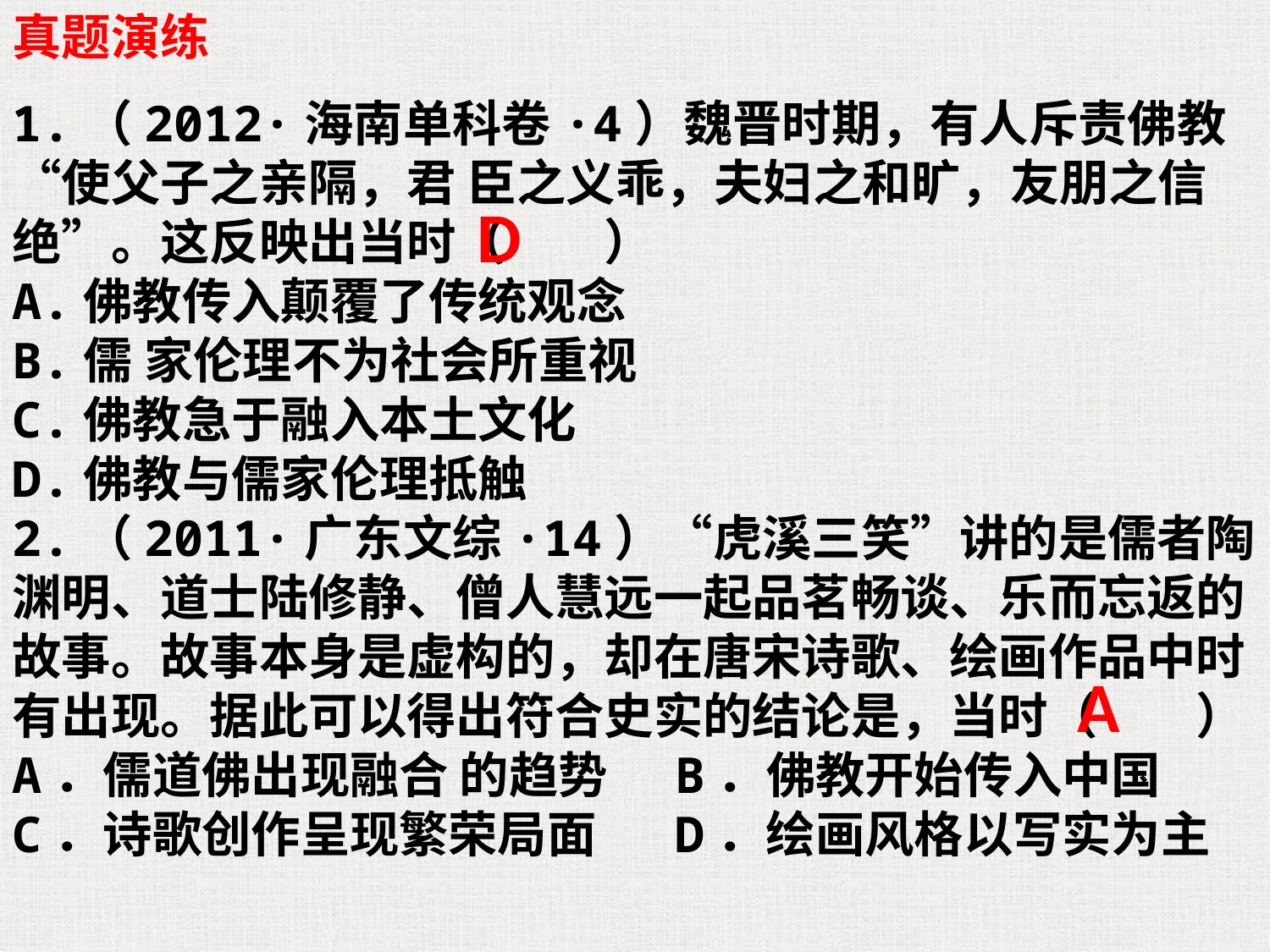

真题演练
1.（2012·海南单科卷·4）魏晋时期，有人斥责佛教“使父子之亲隔，君 臣之义乖，夫妇之和旷，友朋之信绝”。这反映出当时（　　）
A.佛教传入颠覆了传统观念
B.儒 家伦理不为社会所重视
C.佛教急于融入本土文化
D.佛教与儒家伦理抵触
2.（2011·广东文综·14）“虎溪三笑”讲的是儒者陶渊明、道士陆修静、僧人慧远一起品茗畅谈、乐而忘返的故事。故事本身是虚构的，却在唐宋诗歌、绘画作品中时有出现。据此可以得出符合史实的结论是，当时（　　）
A．儒道佛出现融合 的趋势     B．佛教开始传入中国
C．诗歌创作呈现繁荣局面      D．绘画风格以写实为主

D
A